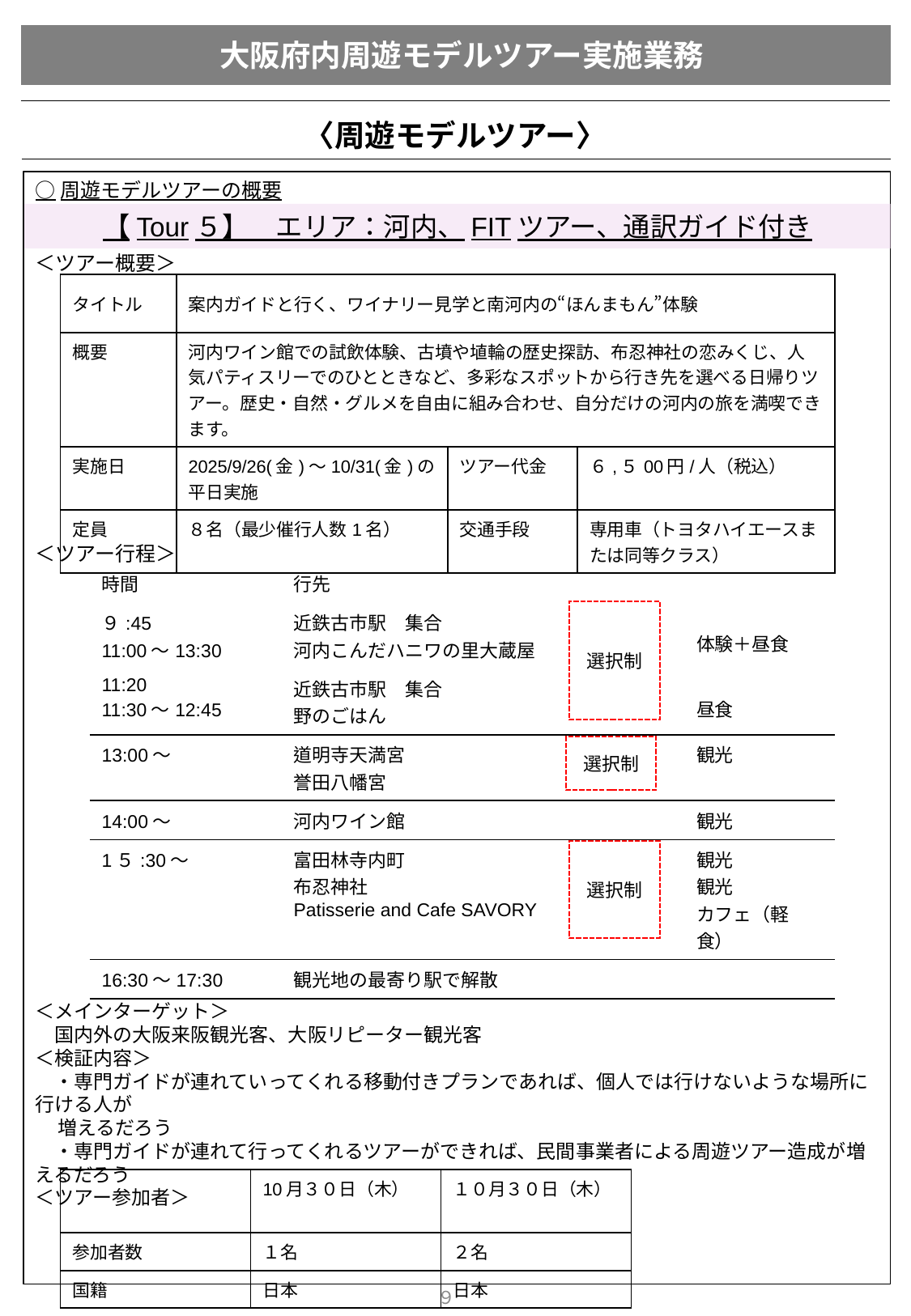

# 大阪府内周遊モデルツアー実施業務
〈周遊モデルツアー〉
○周遊モデルツアーの概要

＜ツアー概要＞

＜ツアー行程＞

＜メインターゲット＞
　国内外の大阪来阪観光客、大阪リピーター観光客
＜検証内容＞
　・専門ガイドが連れていってくれる移動付きプランであれば、個人では行けないような場所に行ける人が
    増えるだろう
　・専門ガイドが連れて行ってくれるツアーができれば、民間事業者による周遊ツアー造成が増えるだろう
＜ツアー参加者＞

【Tour５】　エリア：河内、FITツアー、通訳ガイド付き
| タイトル | 案内ガイドと行く、ワイナリー見学と南河内の“ほんまもん”体験 |  |  |
| --- | --- | --- | --- |
| 概要 | 河内ワイン館での試飲体験、古墳や埴輪の歴史探訪、布忍神社の恋みくじ、人気パティスリーでのひとときなど、多彩なスポットから行き先を選べる日帰りツアー。歴史・自然・グルメを自由に組み合わせ、自分だけの河内の旅を満喫できます。 |  |  |
| 実施日 | 2025/9/26(金)〜10/31(金)の平日実施 | ツアー代金 | ６,５00円/人（税込） |
| 定員 | ８名（最少催行人数1名） | 交通手段 | 専用車（トヨタハイエースまたは同等クラス） |

| 時間 | 行先 |  |  |  |
| --- | --- | --- | --- | --- |
| ９:45 11:00～13:30 | 近鉄古市駅　集合 河内こんだハニワの里大蔵屋 |  |  | 体験＋昼食 |
| 11:20 11:30～12:45 | 近鉄古市駅　集合 野のごはん |  |  | 昼食 |
| 13:00～ | 道明寺天満宮 誉田八幡宮 |  |  | 観光 |
| 14:00～ | 河内ワイン館 |  |  | 観光 |
| 1５:30～ | 富田林寺内町 布忍神社 Patisserie and Cafe SAVORY |  |  | 観光 観光 カフェ（軽食） |
| 16:30～17:30 | 観光地の最寄り駅で解散 |  |  |  |
選択制
選択制
選択制
|  | 10月３０日（木） | １０月３０日（木） |
| --- | --- | --- |
| 参加者数 | １名 | ２名 |
| 国籍 | 日本 | 日本 |
９